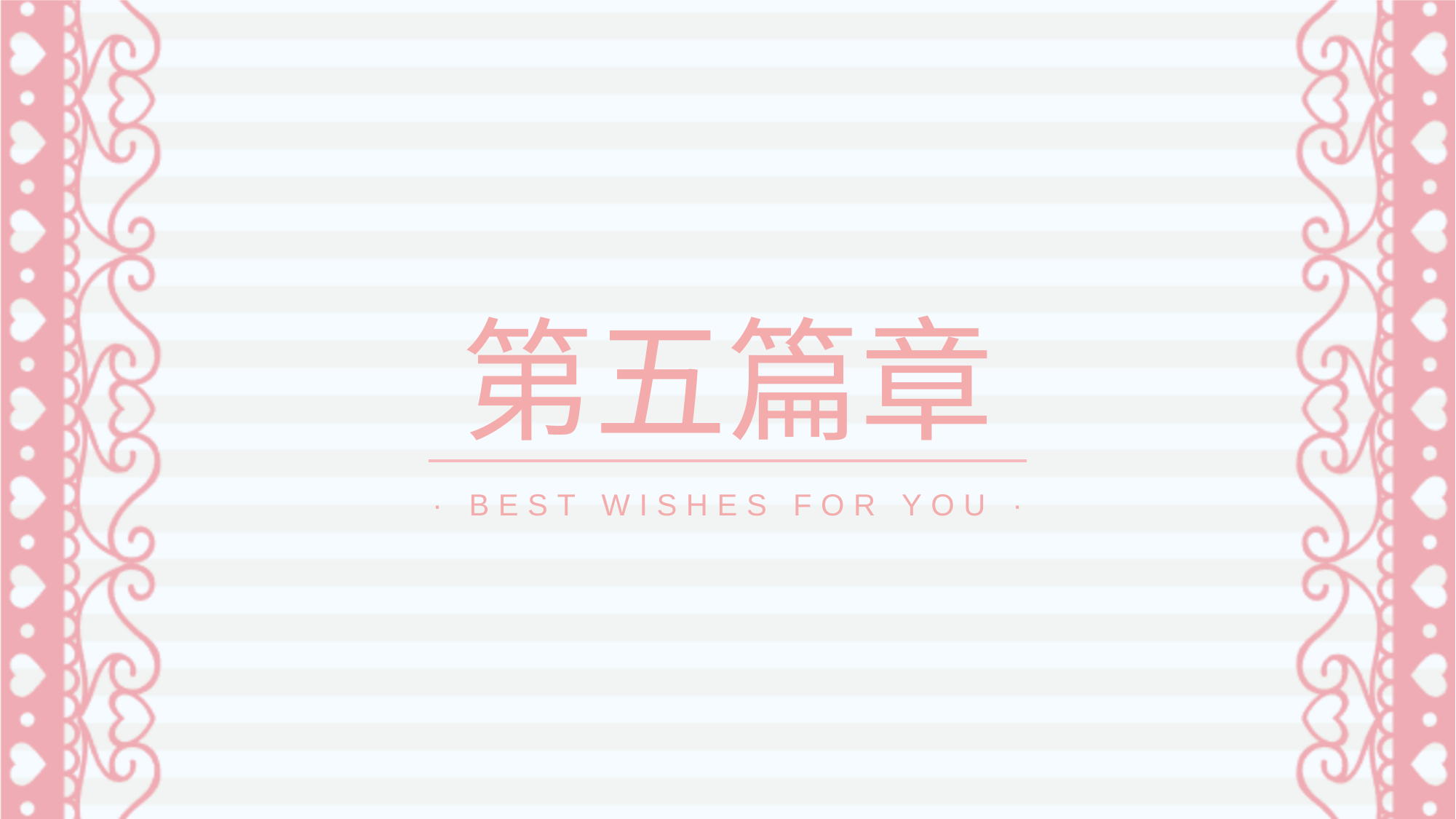

第五篇章
· BEST WISHES FOR YOU ·